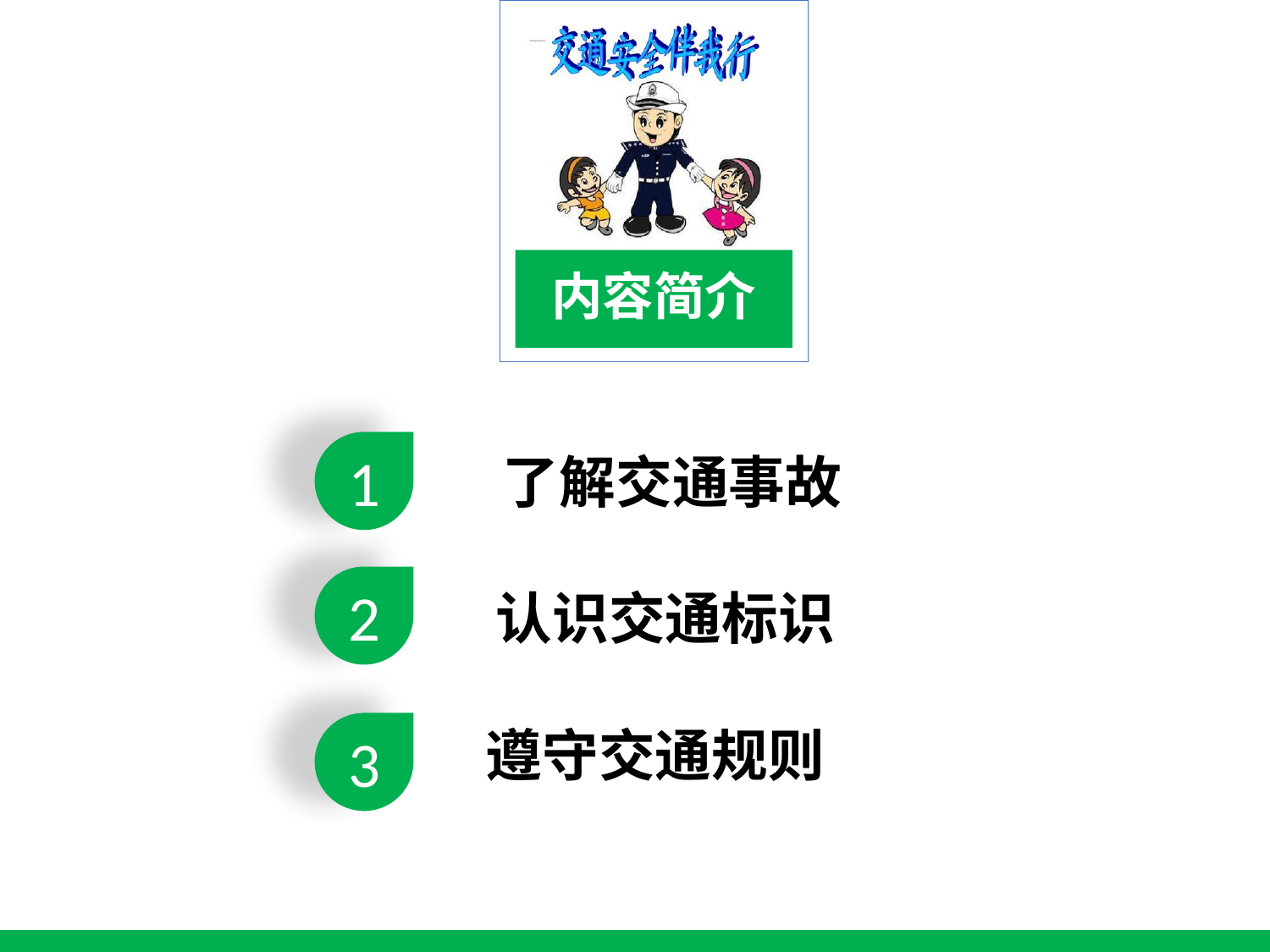

内容简介
1
了解交通事故
2
认识交通标识
3
遵守交通规则